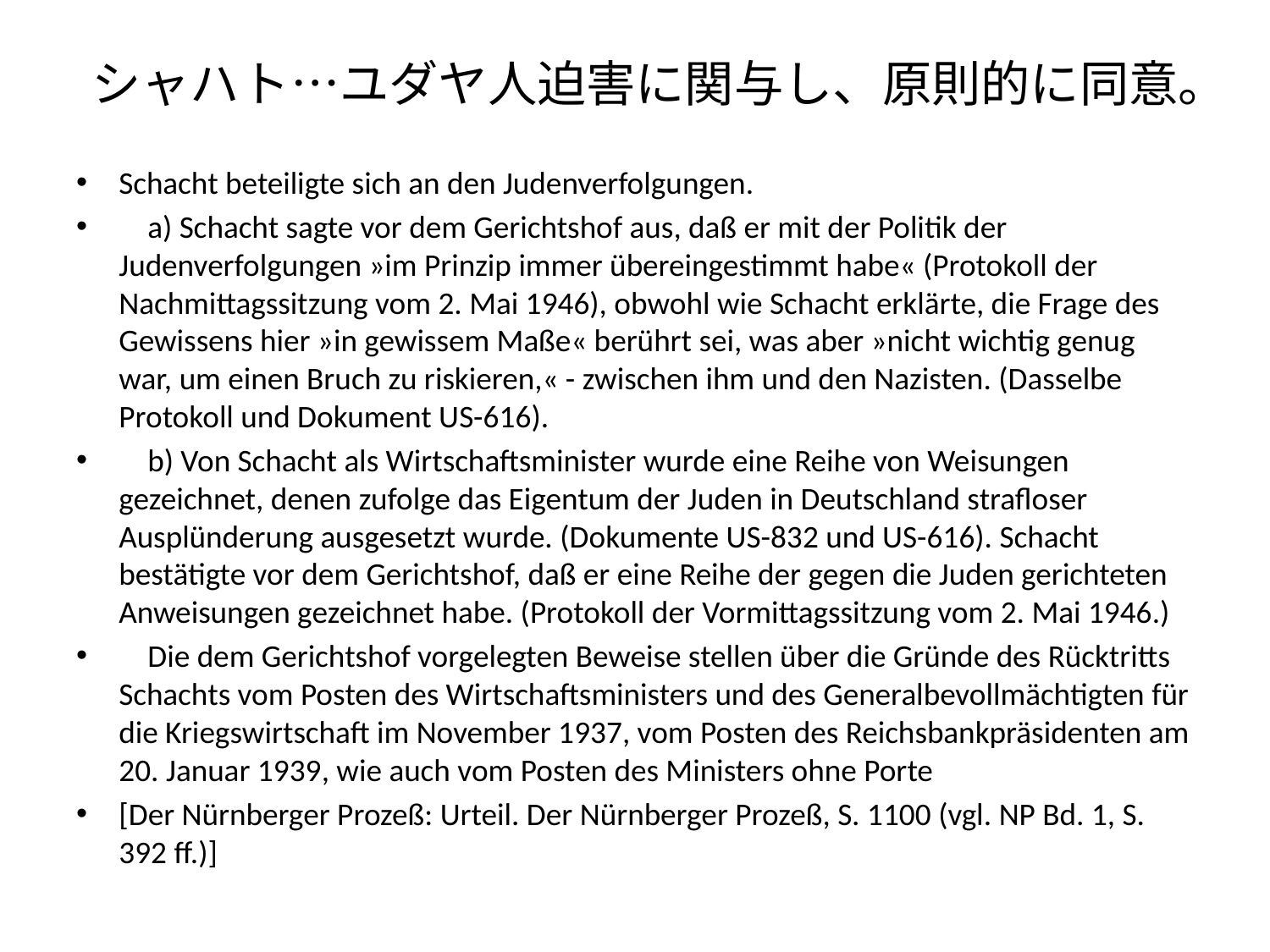

# シャハト…ユダヤ人迫害に関与し、原則的に同意。
Schacht beteiligte sich an den Judenverfolgungen.
    a) Schacht sagte vor dem Gerichtshof aus, daß er mit der Politik der Judenverfolgungen »im Prinzip immer übereingestimmt habe« (Protokoll der Nachmittagssitzung vom 2. Mai 1946), obwohl wie Schacht erklärte, die Frage des Gewissens hier »in gewissem Maße« berührt sei, was aber »nicht wichtig genug war, um einen Bruch zu riskieren,« - zwischen ihm und den Nazisten. (Dasselbe Protokoll und Dokument US-616).
    b) Von Schacht als Wirtschaftsminister wurde eine Reihe von Weisungen gezeichnet, denen zufolge das Eigentum der Juden in Deutschland strafloser Ausplünderung ausgesetzt wurde. (Dokumente US-832 und US-616). Schacht bestätigte vor dem Gerichtshof, daß er eine Reihe der gegen die Juden gerichteten Anweisungen gezeichnet habe. (Protokoll der Vormittagssitzung vom 2. Mai 1946.)
    Die dem Gerichtshof vorgelegten Beweise stellen über die Gründe des Rücktritts Schachts vom Posten des Wirtschaftsministers und des Generalbevollmächtigten für die Kriegswirtschaft im November 1937, vom Posten des Reichsbankpräsidenten am 20. Januar 1939, wie auch vom Posten des Ministers ohne Porte
[Der Nürnberger Prozeß: Urteil. Der Nürnberger Prozeß, S. 1100 (vgl. NP Bd. 1, S. 392 ff.)]